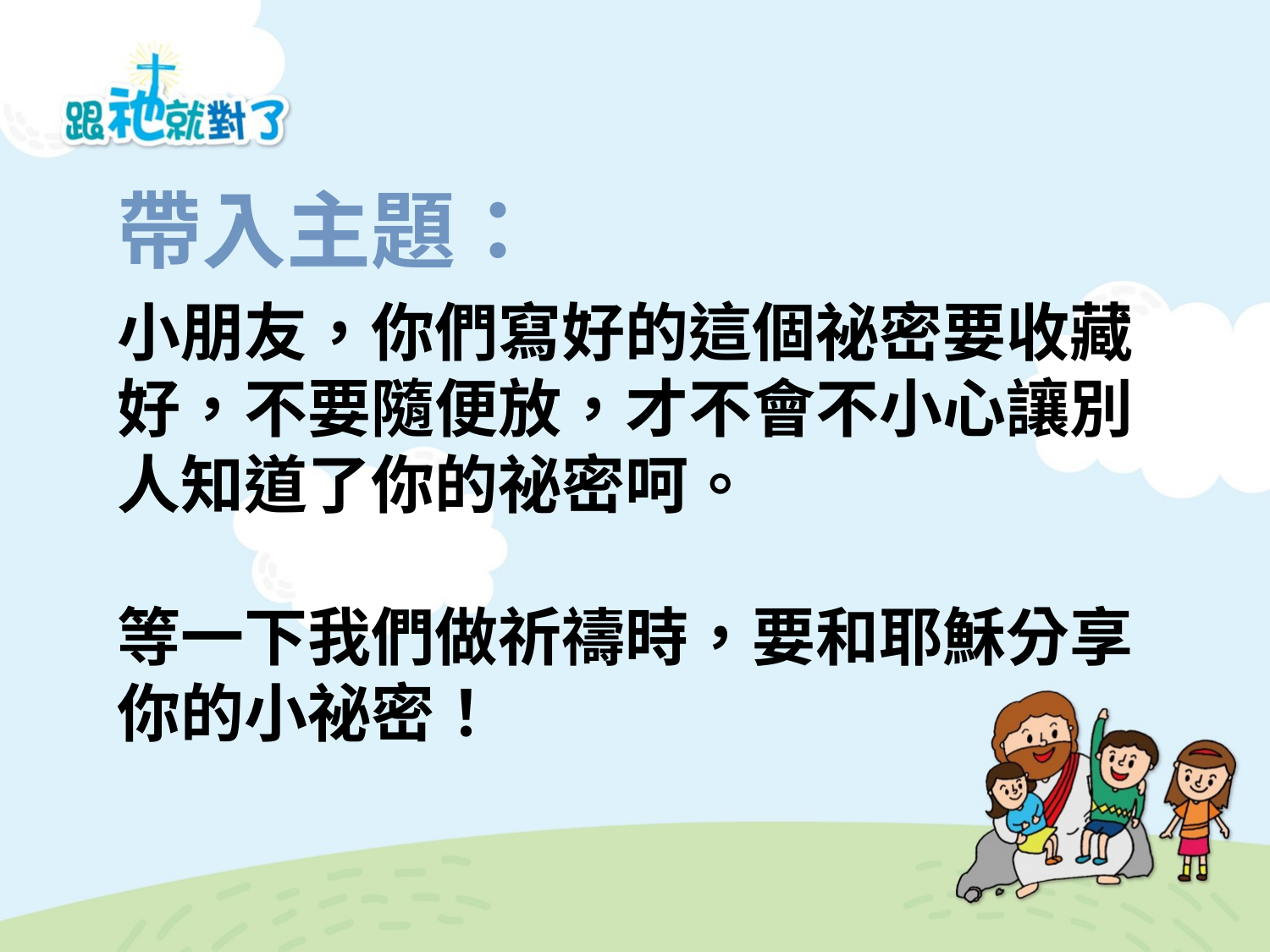

帶入主題：
小朋友，你們寫好的這個祕密要收藏好，不要隨便放，才不會不小心讓別人知道了你的祕密呵。

等一下我們做祈禱時，要和耶穌分享你的小祕密！